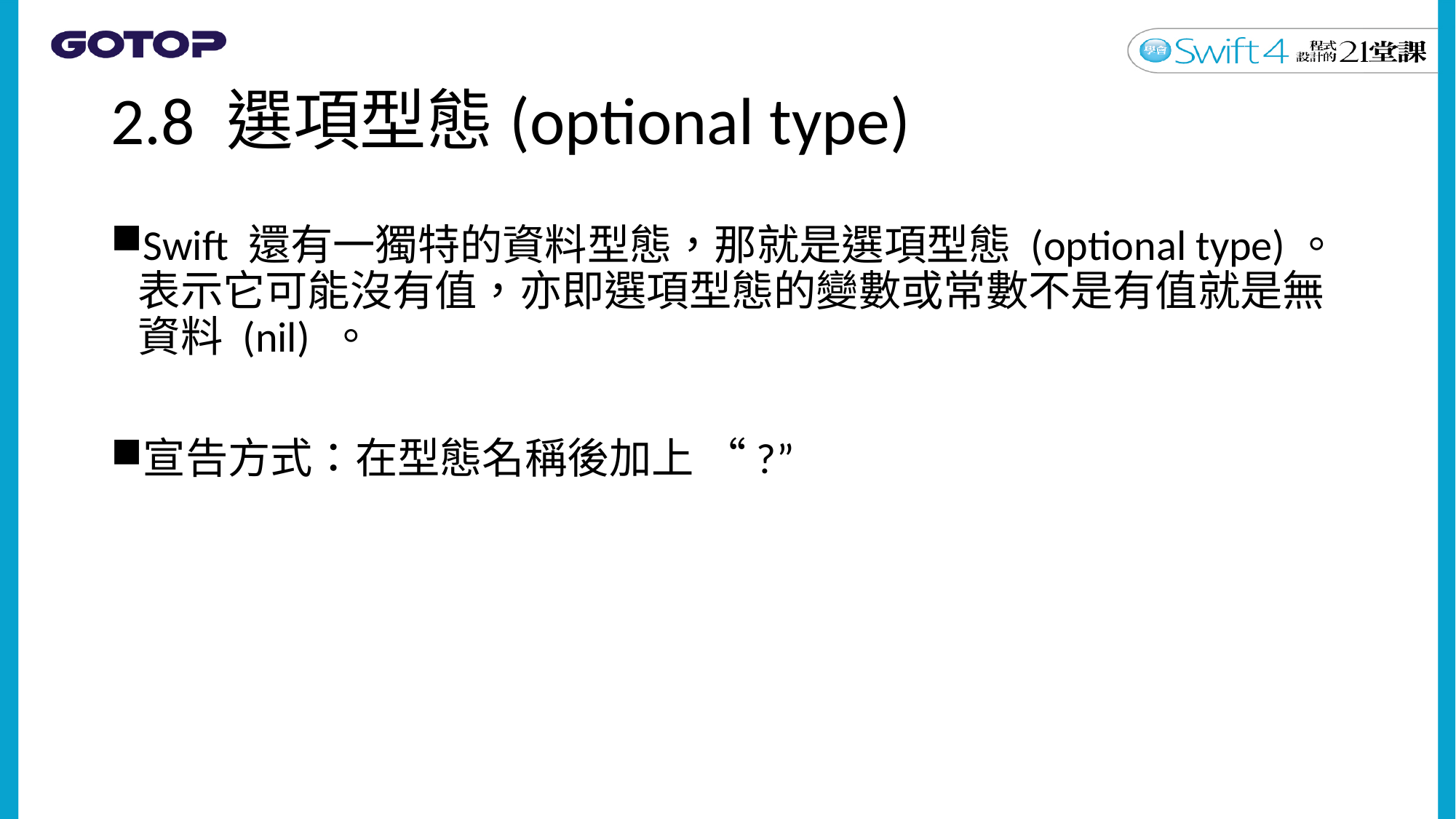

# 2.8 選項型態(optional type)
Swift 還有一獨特的資料型態，那就是選項型態 (optional type)。表示它可能沒有值，亦即選項型態的變數或常數不是有值就是無資料 (nil) 。

宣告方式：在型態名稱後加上 “?”